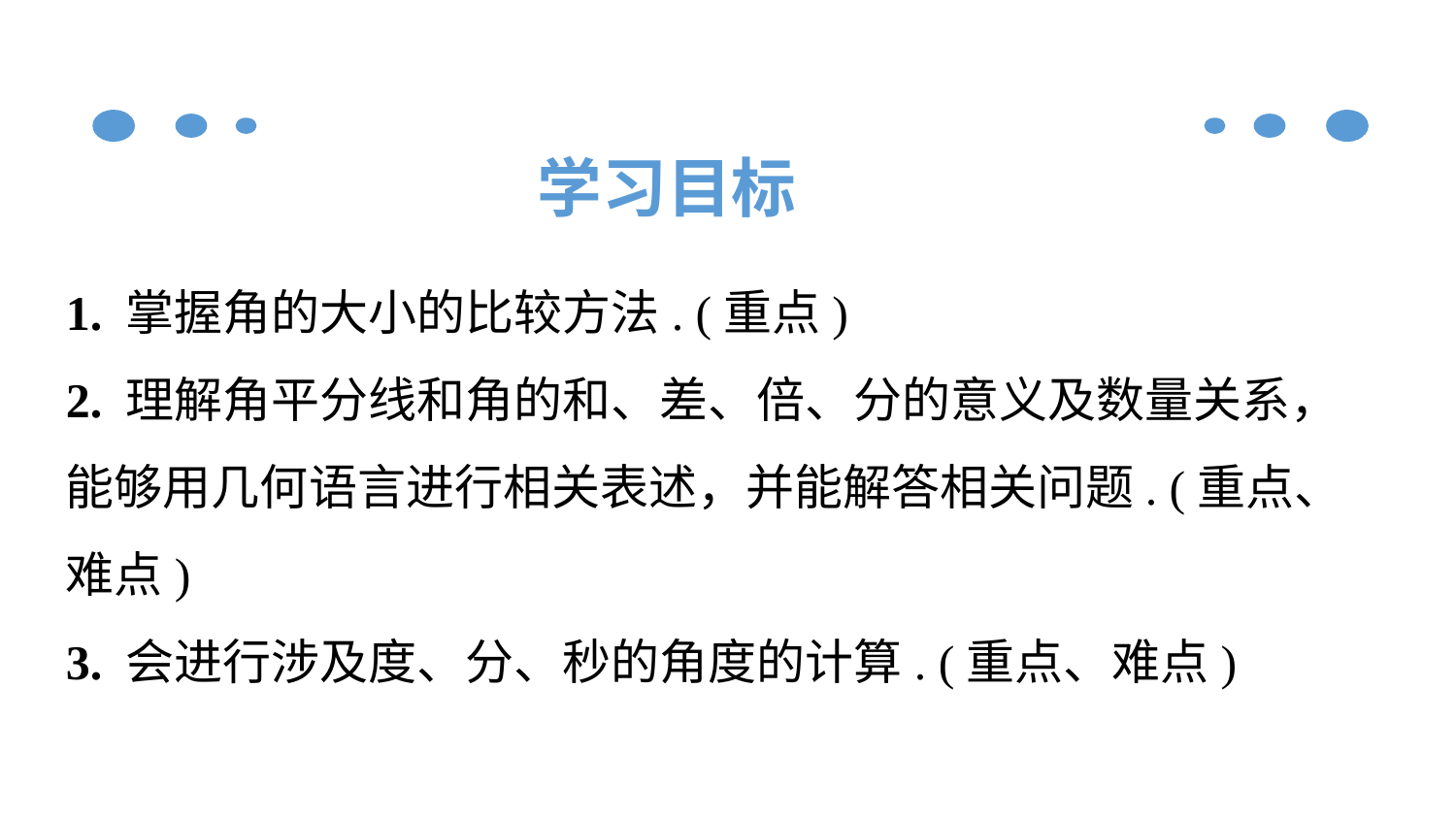

学习目标

1. 掌握角的大小的比较方法. (重点)
2. 理解角平分线和角的和、差、倍、分的意义及数量关系，能够用几何语言进行相关表述，并能解答相关问题. (重点、难点)
3. 会进行涉及度、分、秒的角度的计算. (重点、难点)